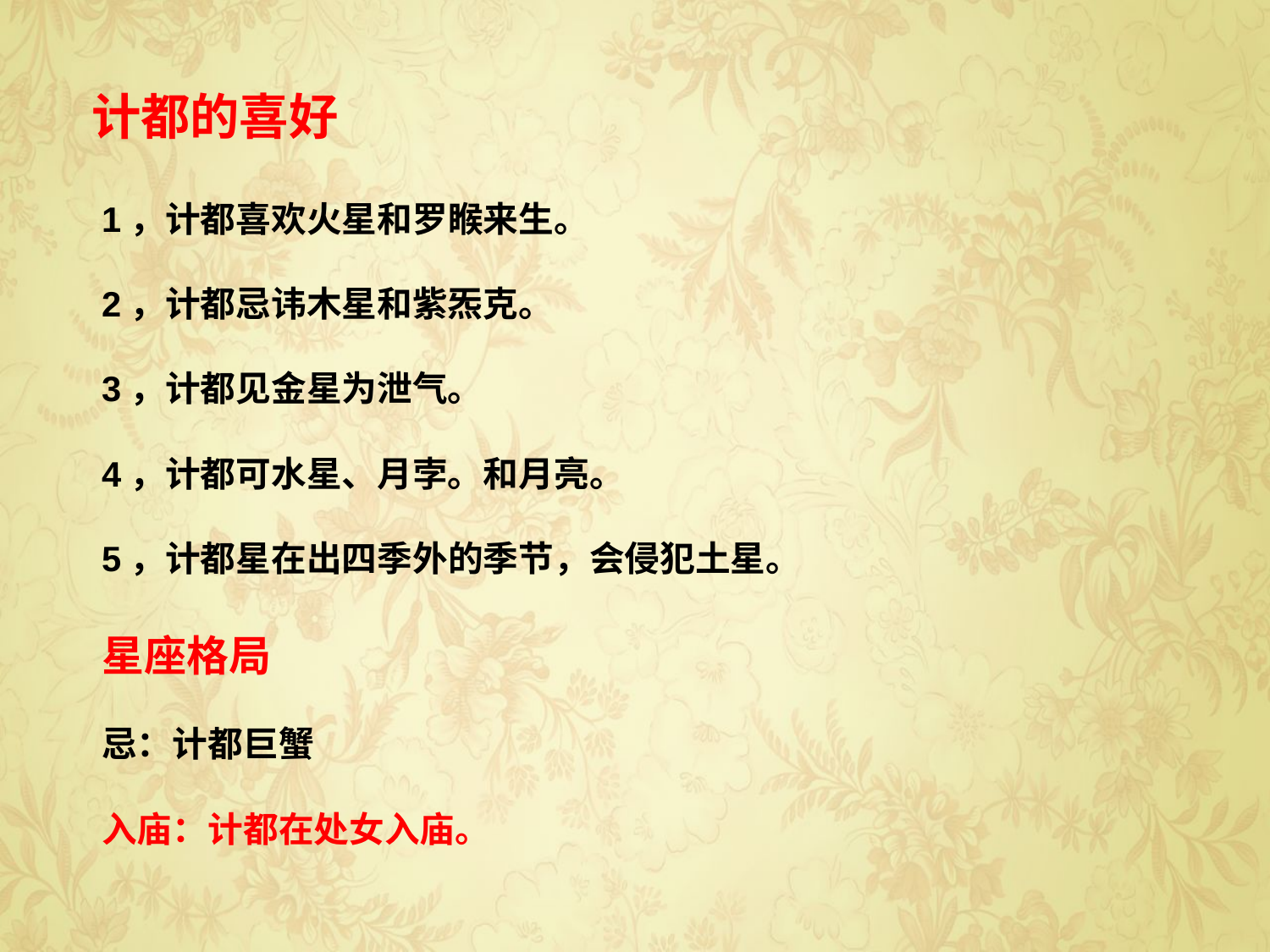

计都的喜好

1，计都喜欢火星和罗睺来生。

2，计都忌讳木星和紫炁克。

3，计都见金星为泄气。

4，计都可水星、月孛。和月亮。

5，计都星在出四季外的季节，会侵犯土星。

星座格局

忌：计都巨蟹

入庙：计都在处女入庙。